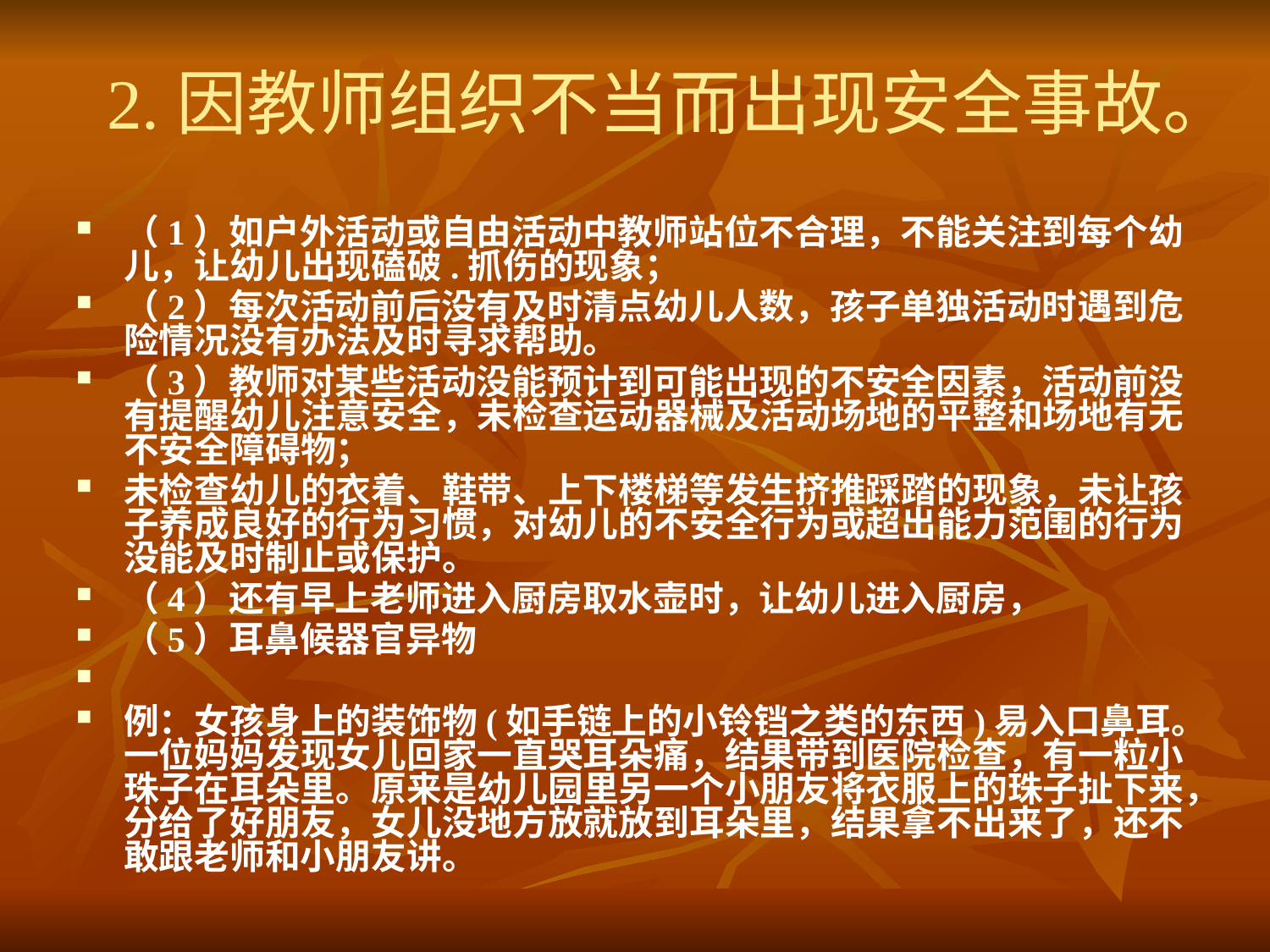

# 2.因教师组织不当而出现安全事故。
（1）如户外活动或自由活动中教师站位不合理，不能关注到每个幼儿，让幼儿出现磕破.抓伤的现象；
（2）每次活动前后没有及时清点幼儿人数，孩子单独活动时遇到危险情况没有办法及时寻求帮助。
（3）教师对某些活动没能预计到可能出现的不安全因素，活动前没有提醒幼儿注意安全，未检查运动器械及活动场地的平整和场地有无不安全障碍物；
未检查幼儿的衣着、鞋带、上下楼梯等发生挤推踩踏的现象，未让孩子养成良好的行为习惯，对幼儿的不安全行为或超出能力范围的行为没能及时制止或保护。
（4）还有早上老师进入厨房取水壶时，让幼儿进入厨房，
（5）耳鼻候器官异物

例：女孩身上的装饰物(如手链上的小铃铛之类的东西)易入口鼻耳。一位妈妈发现女儿回家一直哭耳朵痛，结果带到医院检查，有一粒小珠子在耳朵里。原来是幼儿园里另一个小朋友将衣服上的珠子扯下来，分给了好朋友，女儿没地方放就放到耳朵里，结果拿不出来了，还不敢跟老师和小朋友讲。